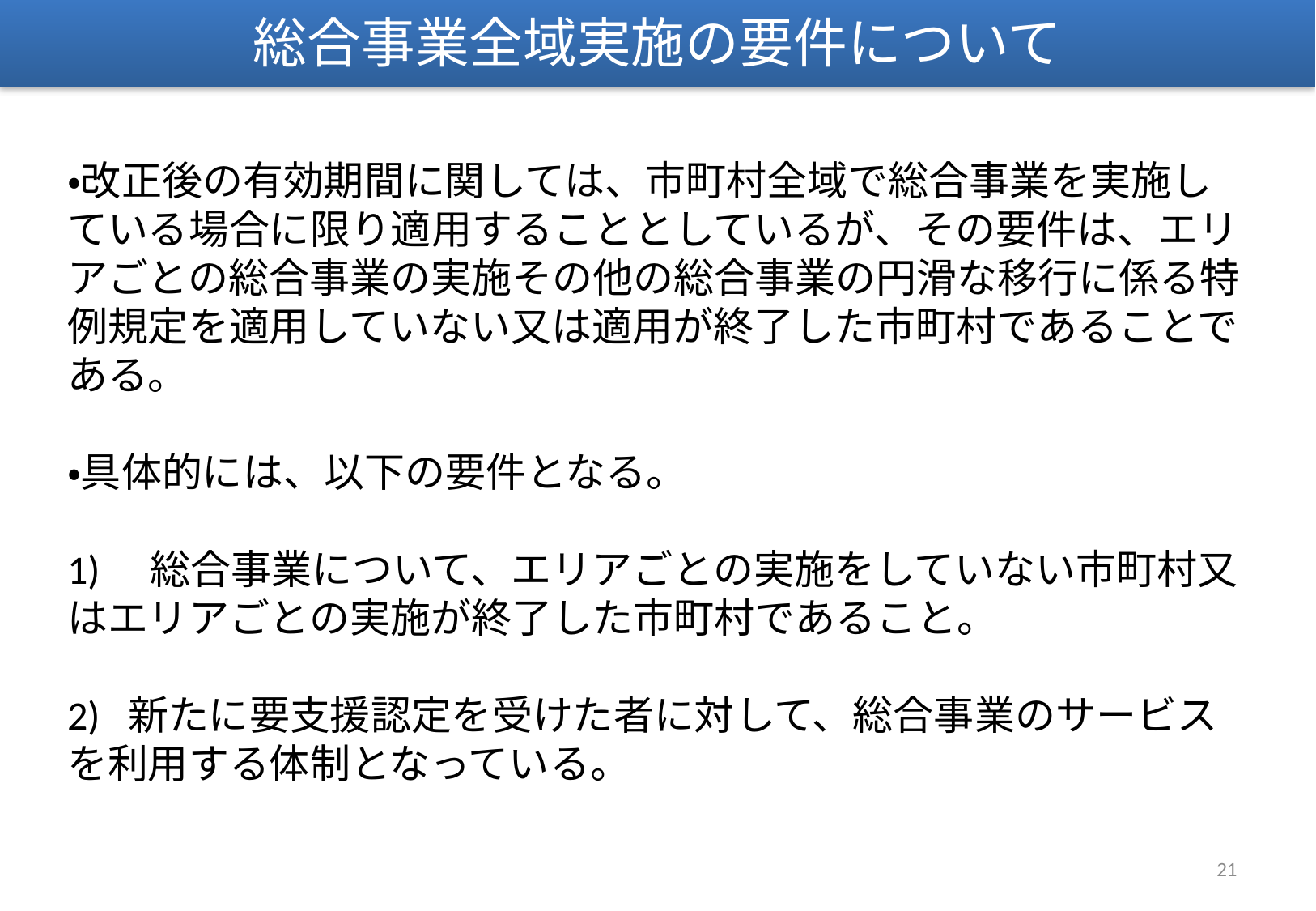

総合事業全域実施の要件について
・改正後の有効期間に関しては、市町村全域で総合事業を実施している場合に限り適用することとしているが、その要件は、エリアごとの総合事業の実施その他の総合事業の円滑な移行に係る特例規定を適用していない又は適用が終了した市町村であることである。

・具体的には、以下の要件となる。

1)　総合事業について、エリアごとの実施をしていない市町村又はエリアごとの実施が終了した市町村であること。

2)  新たに要支援認定を受けた者に対して、総合事業のサービスを利用する体制となっている。
21